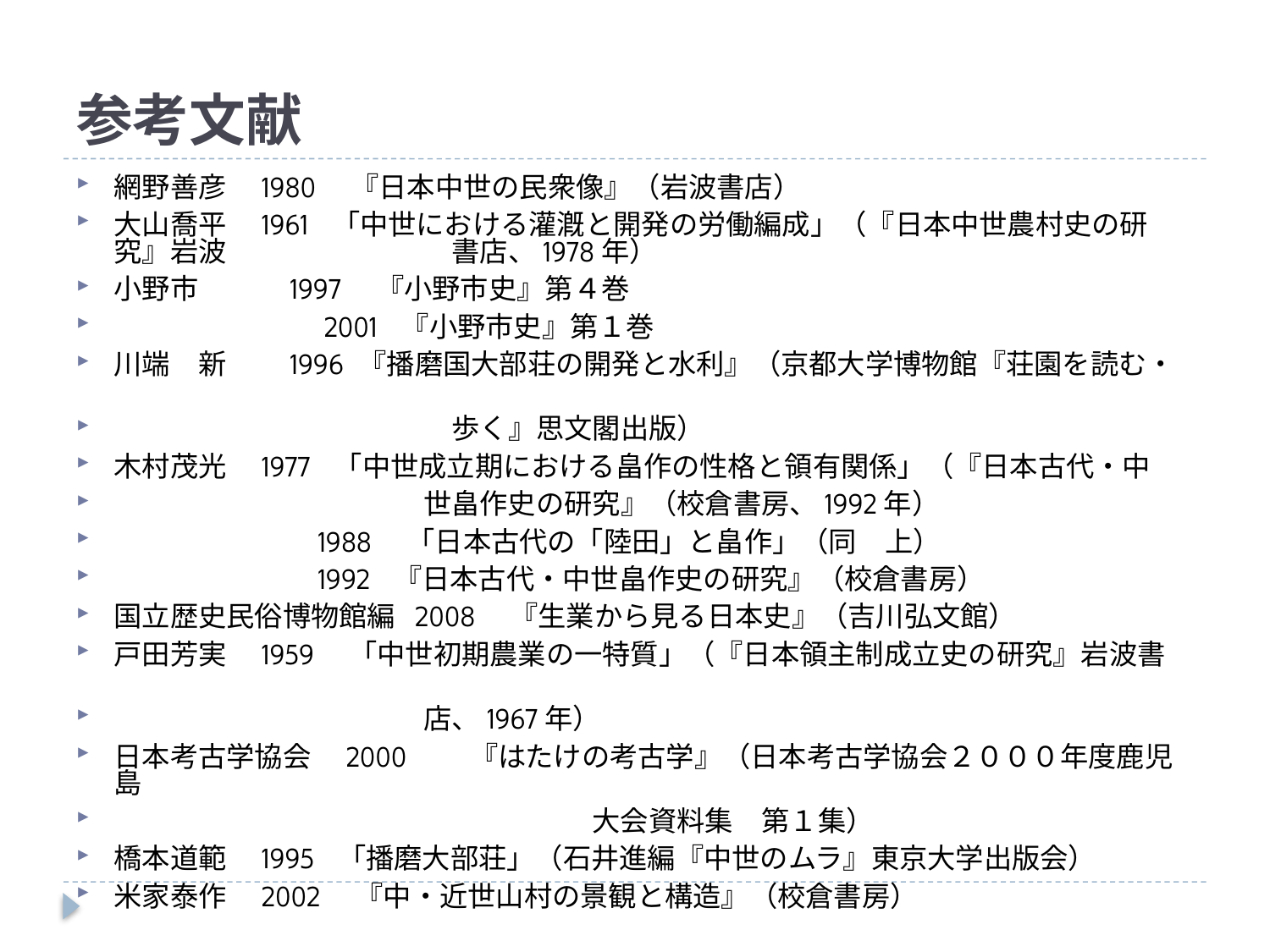

# 参考文献
網野善彦　1980　『日本中世の民衆像』（岩波書店）
大山喬平　1961  「中世における灌漑と開発の労働編成」（『日本中世農村史の研究』岩波　　　　　　　　書店、1978年）
小野市　　　1997　『小野市史』第４巻
　　　　　　 　2001  『小野市史』第１巻
川端　新　　1996 『播磨国大部荘の開発と水利』（京都大学博物館『荘園を読む・
　　　　　　　　　　　　歩く』思文閣出版）
木村茂光　1977  「中世成立期における畠作の性格と領有関係」（『日本古代・中
　　　　　　　　　　　世畠作史の研究』（校倉書房、1992年）
　　　　　　　1988　「日本古代の「陸田」と畠作」（同　上）
　　　　　　　1992  『日本古代・中世畠作史の研究』（校倉書房）
国立歴史民俗博物館編  2008　『生業から見る日本史』（吉川弘文館）
戸田芳実　1959　「中世初期農業の一特質」（『日本領主制成立史の研究』岩波書
　　　　　　　　　　　店、1967年）
日本考古学協会　2000　　『はたけの考古学』（日本考古学協会２０００年度鹿児島
　　　　　　　　　　　　　　　　　大会資料集　第１集）
橋本道範　1995  「播磨大部荘」（石井進編『中世のムラ』東京大学出版会）
米家泰作　2002　『中・近世山村の景観と構造』（校倉書房）